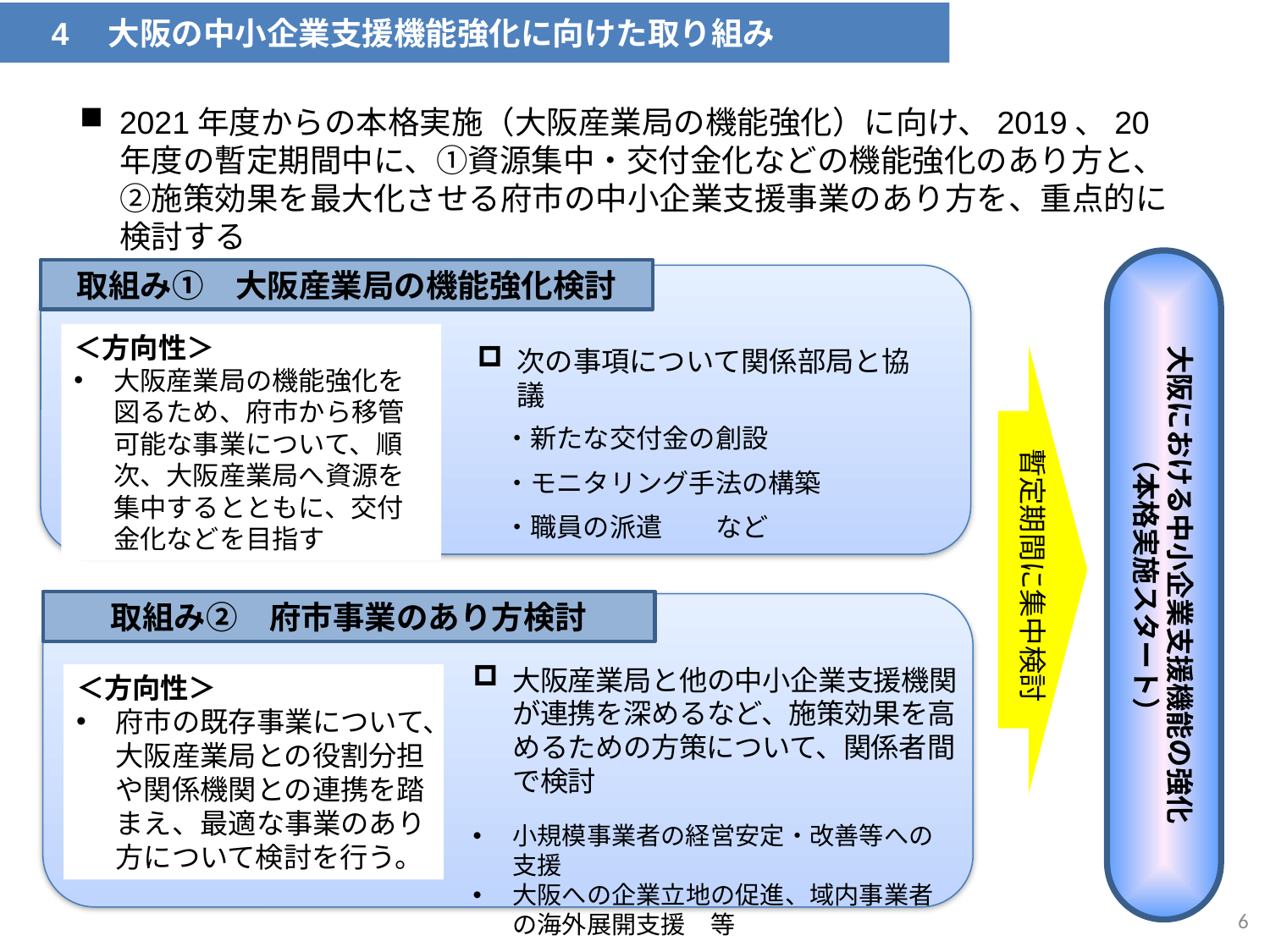

4　大阪の中小企業支援機能強化に向けた取り組み
2021年度からの本格実施（大阪産業局の機能強化）に向け、2019、20年度の暫定期間中に、①資源集中・交付金化などの機能強化のあり方と、②施策効果を最大化させる府市の中小企業支援事業のあり方を、重点的に検討する
大阪における中小企業支援機能の強化
（本格実施スタート）
取組み①　大阪産業局の機能強化検討

＜方向性＞
大阪産業局の機能強化を図るため、府市から移管可能な事業について、順次、大阪産業局へ資源を集中するとともに、交付金化などを目指す
次の事項について関係部局と協議
　・新たな交付金の創設

　・モニタリング手法の構築

　・職員の派遣　　など

暫定期間に集中検討
取組み②　府市事業のあり方検討

大阪産業局と他の中小企業支援機関が連携を深めるなど、施策効果を高めるための方策について、関係者間で検討

小規模事業者の経営安定・改善等への支援
大阪への企業立地の促進、域内事業者の海外展開支援　等
＜方向性＞
府市の既存事業について、大阪産業局との役割分担や関係機関との連携を踏まえ、最適な事業のあり方について検討を行う。
6